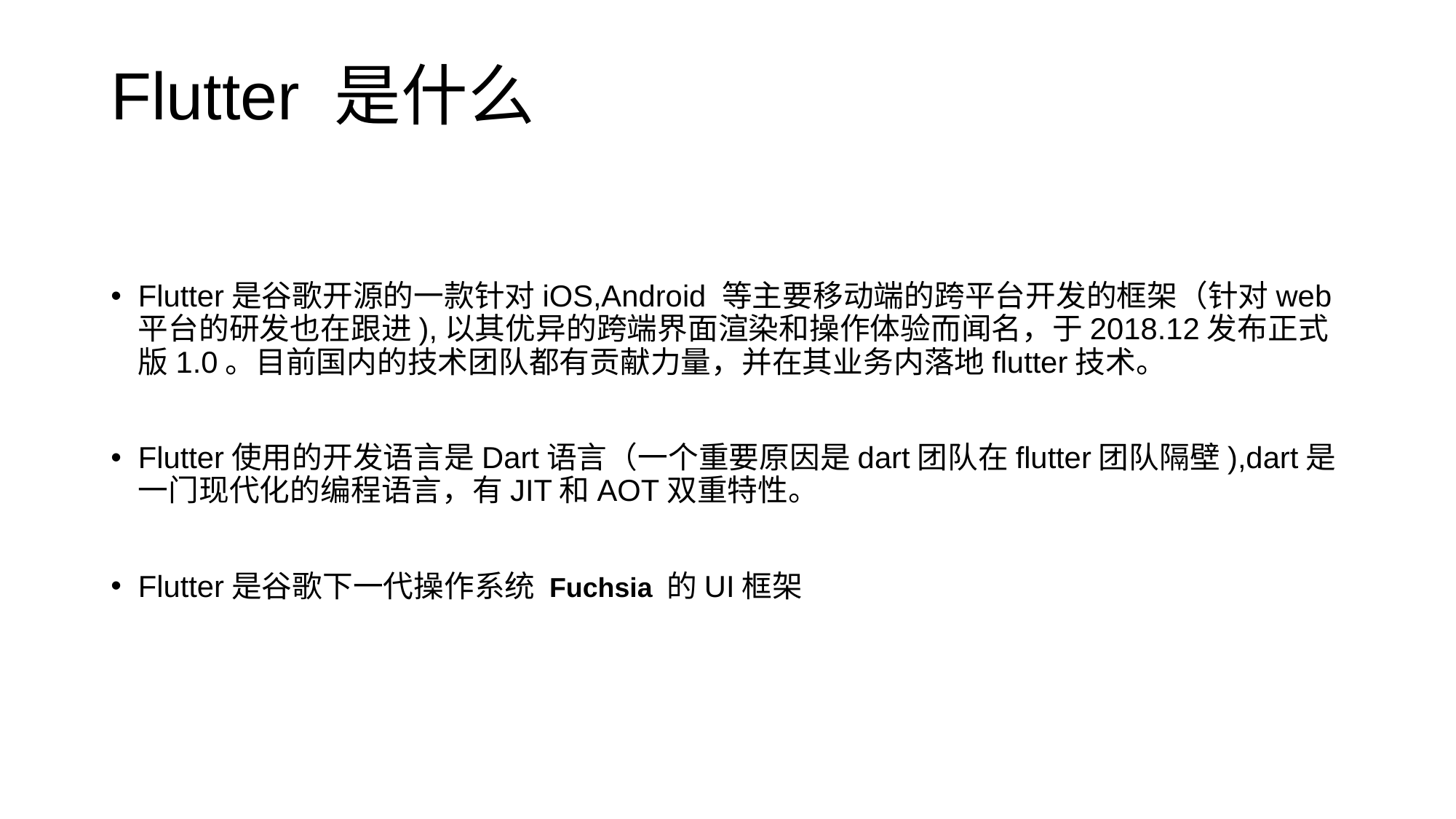

# Flutter 是什么

Flutter是谷歌开源的一款针对iOS,Android 等主要移动端的跨平台开发的框架（针对web平台的研发也在跟进),以其优异的跨端界面渲染和操作体验而闻名，于2018.12发布正式版1.0。目前国内的技术团队都有贡献力量，并在其业务内落地flutter技术。

Flutter使用的开发语言是Dart语言（一个重要原因是dart团队在flutter团队隔壁),dart是一门现代化的编程语言，有JIT和AOT双重特性。

Flutter是谷歌下一代操作系统 Fuchsia 的UI框架